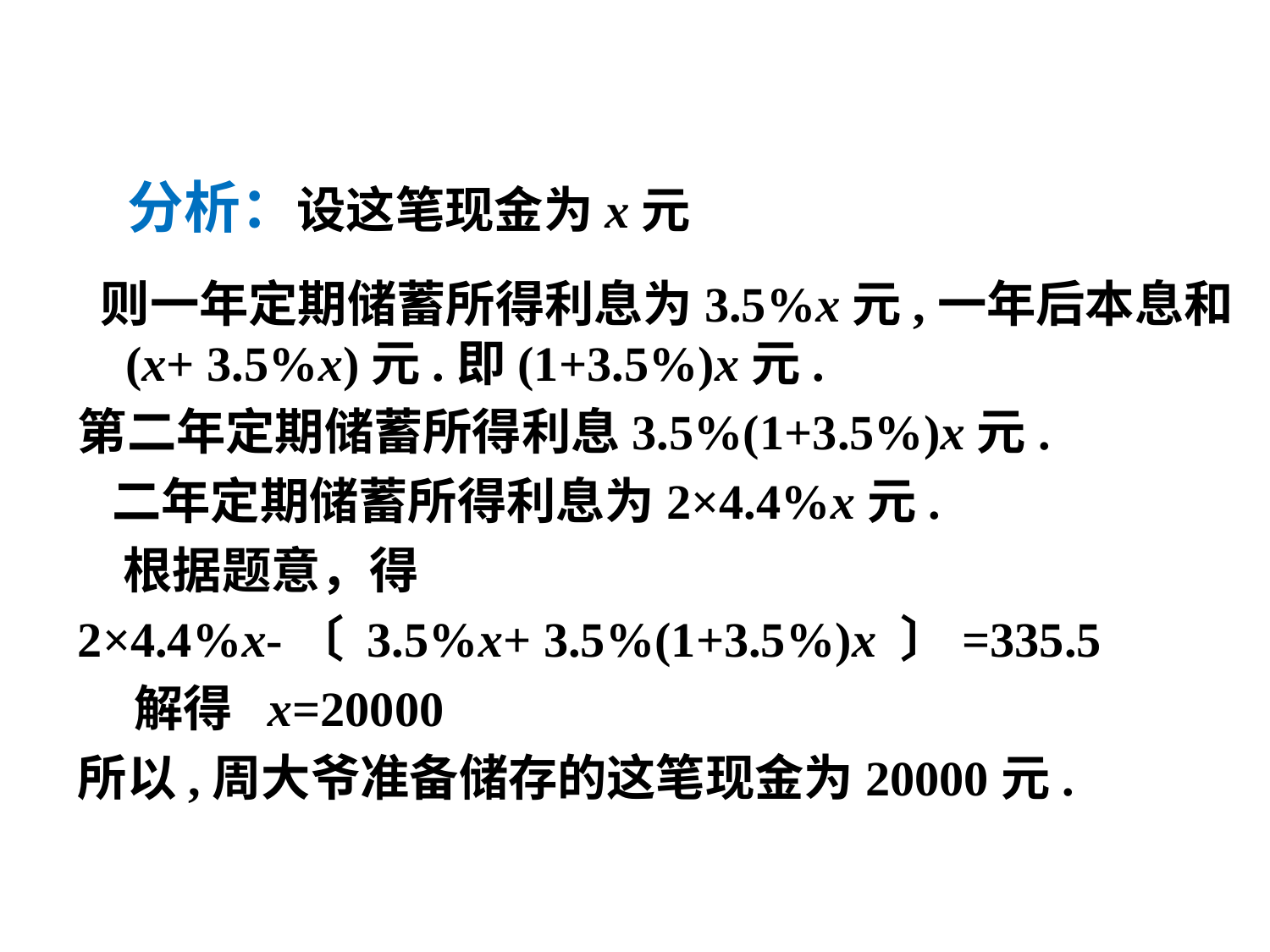

# 分析：设这笔现金为x元
 则一年定期储蓄所得利息为3.5%x元,一年后本息和(x+ 3.5%x)元.即(1+3.5%)x元.
第二年定期储蓄所得利息3.5%(1+3.5%)x元.
  二年定期储蓄所得利息为2×4.4%x元.
   根据题意，得
2×4.4%x-〔 3.5%x+ 3.5%(1+3.5%)x 〕=335.5
    解得  x=20000
所以,周大爷准备储存的这笔现金为20000元.